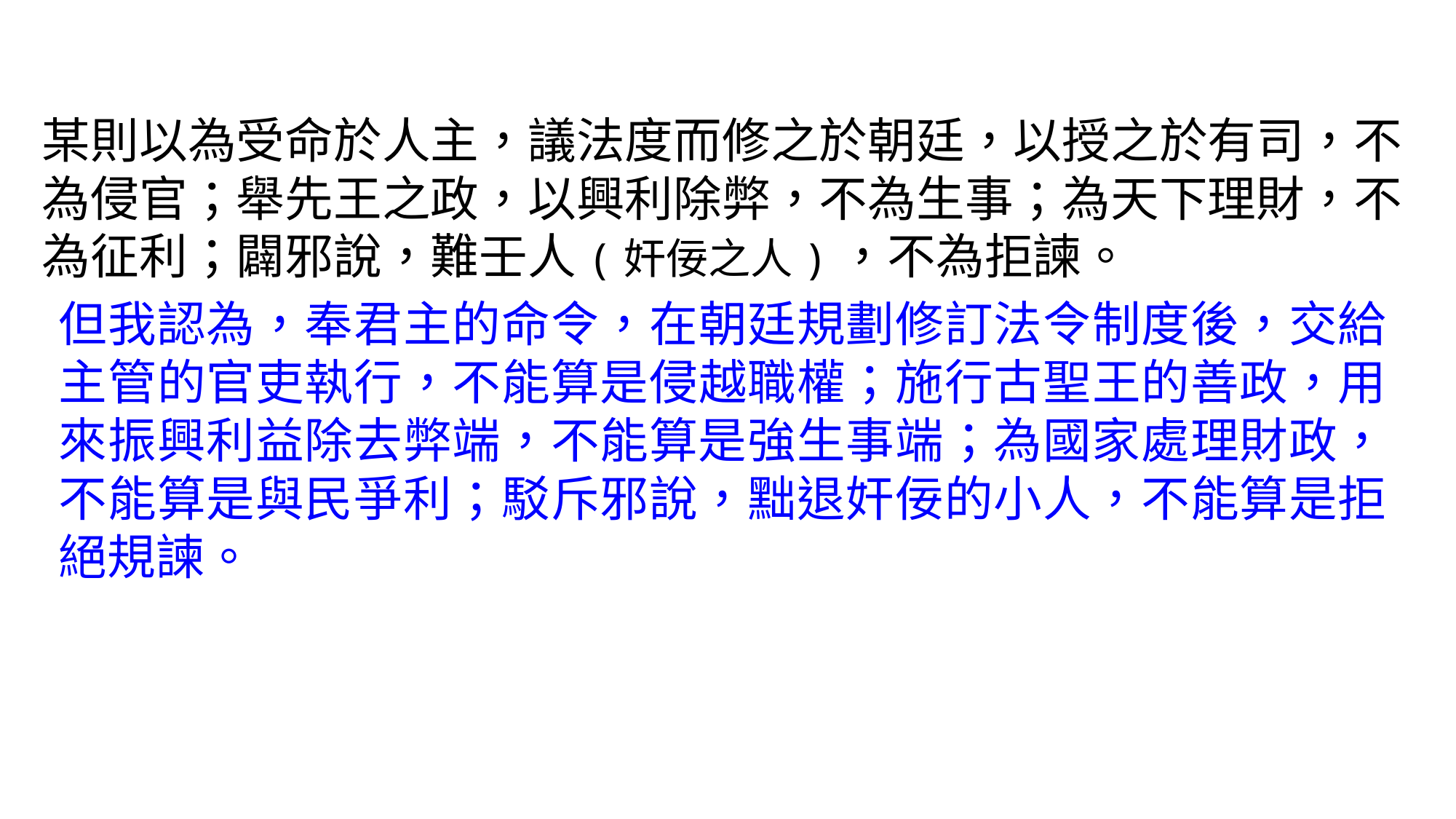

某則以為受命於人主，議法度而修之於朝廷，以授之於有司，不為侵官；舉先王之政，以興利除弊，不為生事；為天下理財，不為征利；闢邪說，難壬人(奸佞之人)，不為拒諫。
但我認為，奉君主的命令，在朝廷規劃修訂法令制度後，交給主管的官吏執行，不能算是侵越職權；施行古聖王的善政，用來振興利益除去弊端，不能算是強生事端；為國家處理財政，不能算是與民爭利；駁斥邪說，黜退奸佞的小人，不能算是拒絕規諫。